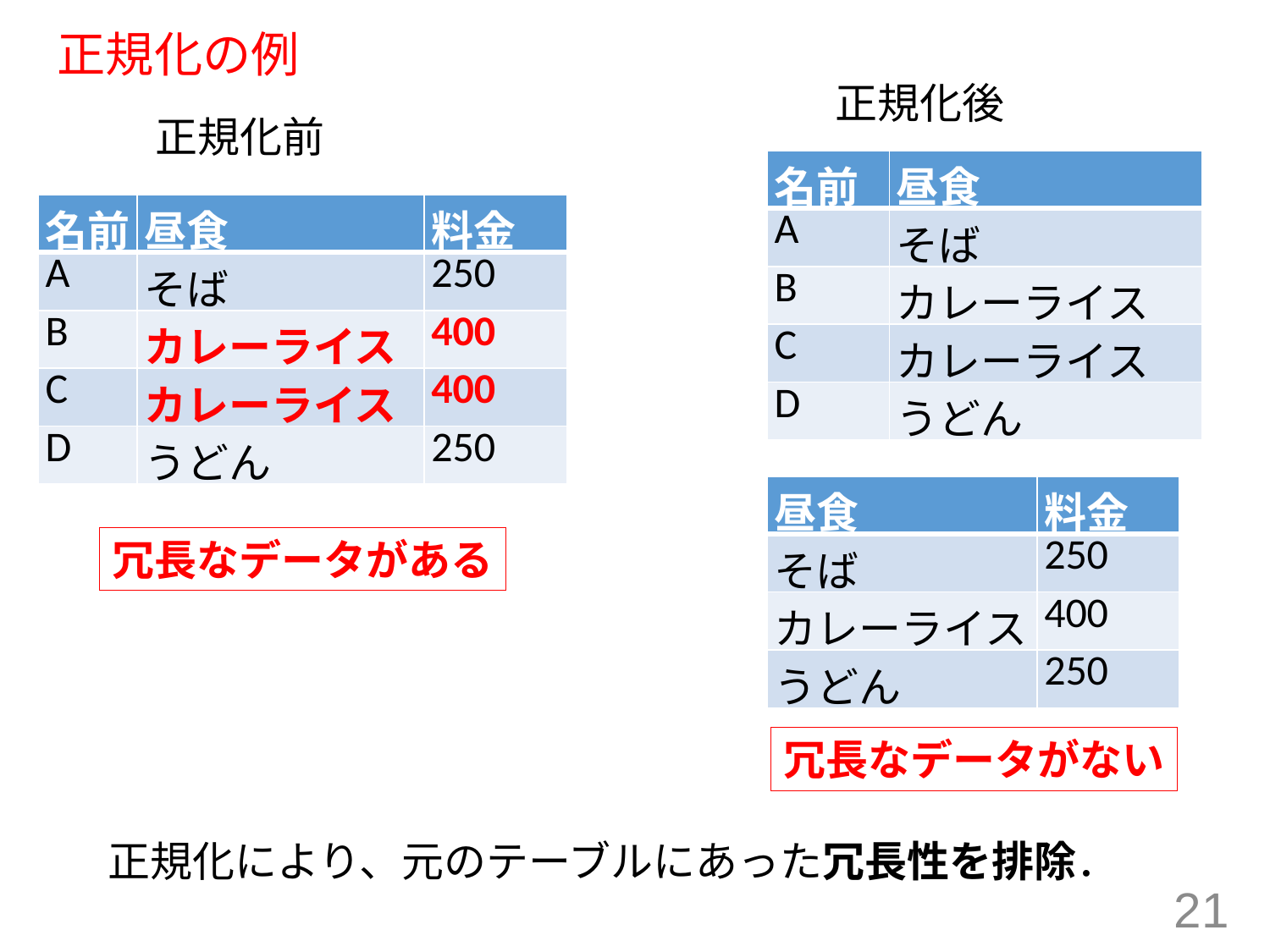

# 正規化の例
正規化後
正規化前
| 名前 | 昼食 |
| --- | --- |
| A | そば |
| B | カレーライス |
| C | カレーライス |
| D | うどん |
| 名前 | 昼食 | 料金 |
| --- | --- | --- |
| A | そば | 250 |
| B | カレーライス | 400 |
| C | カレーライス | 400 |
| D | うどん | 250 |
| 昼食 | 料金 |
| --- | --- |
| そば | 250 |
| カレーライス | 400 |
| うどん | 250 |
冗長なデータがある
冗長なデータがない
正規化により、元のテーブルにあった冗長性を排除．
21